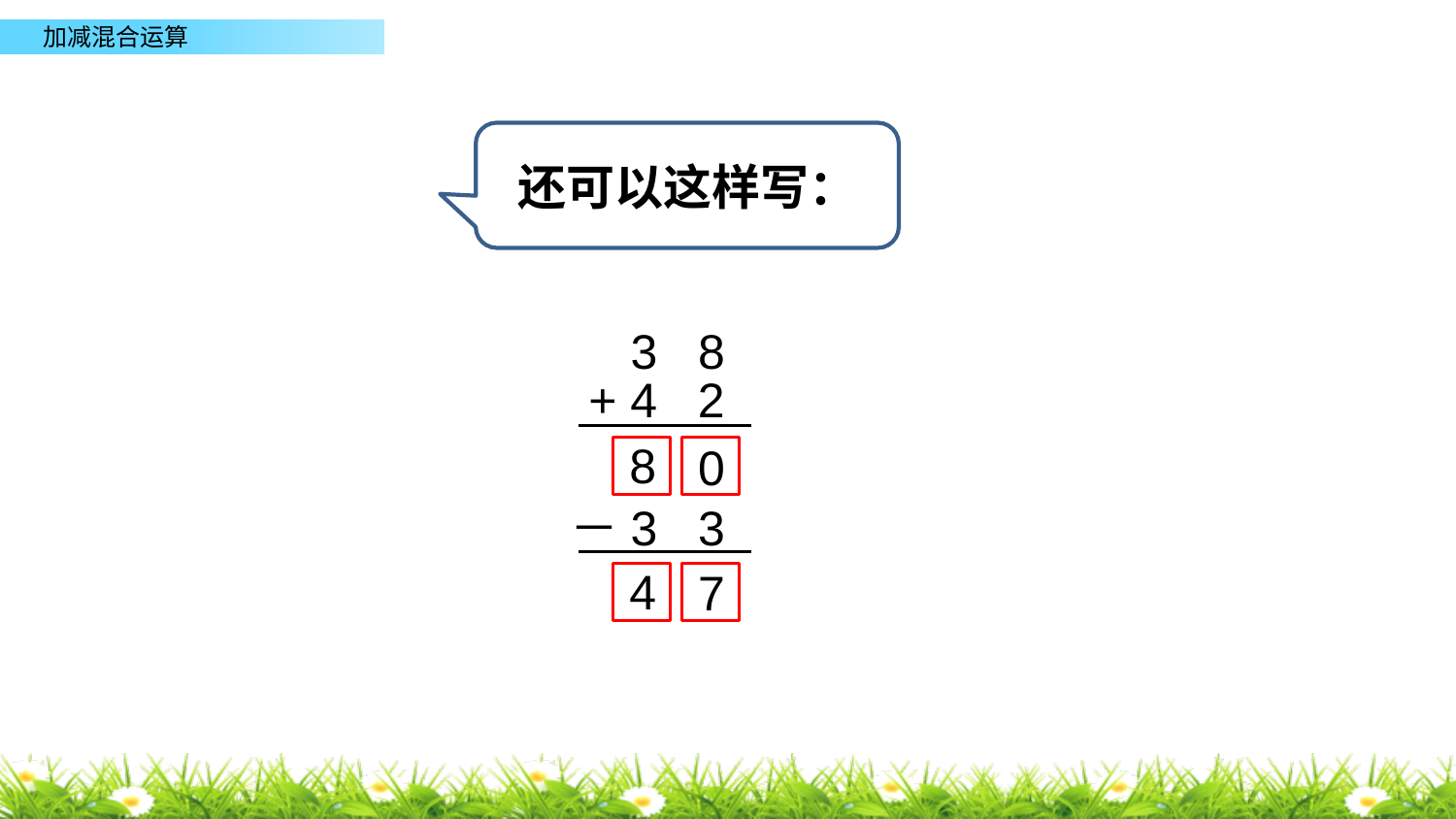

还可以这样写：
3   8
+ 4   2
8
0

－3   3
4
7